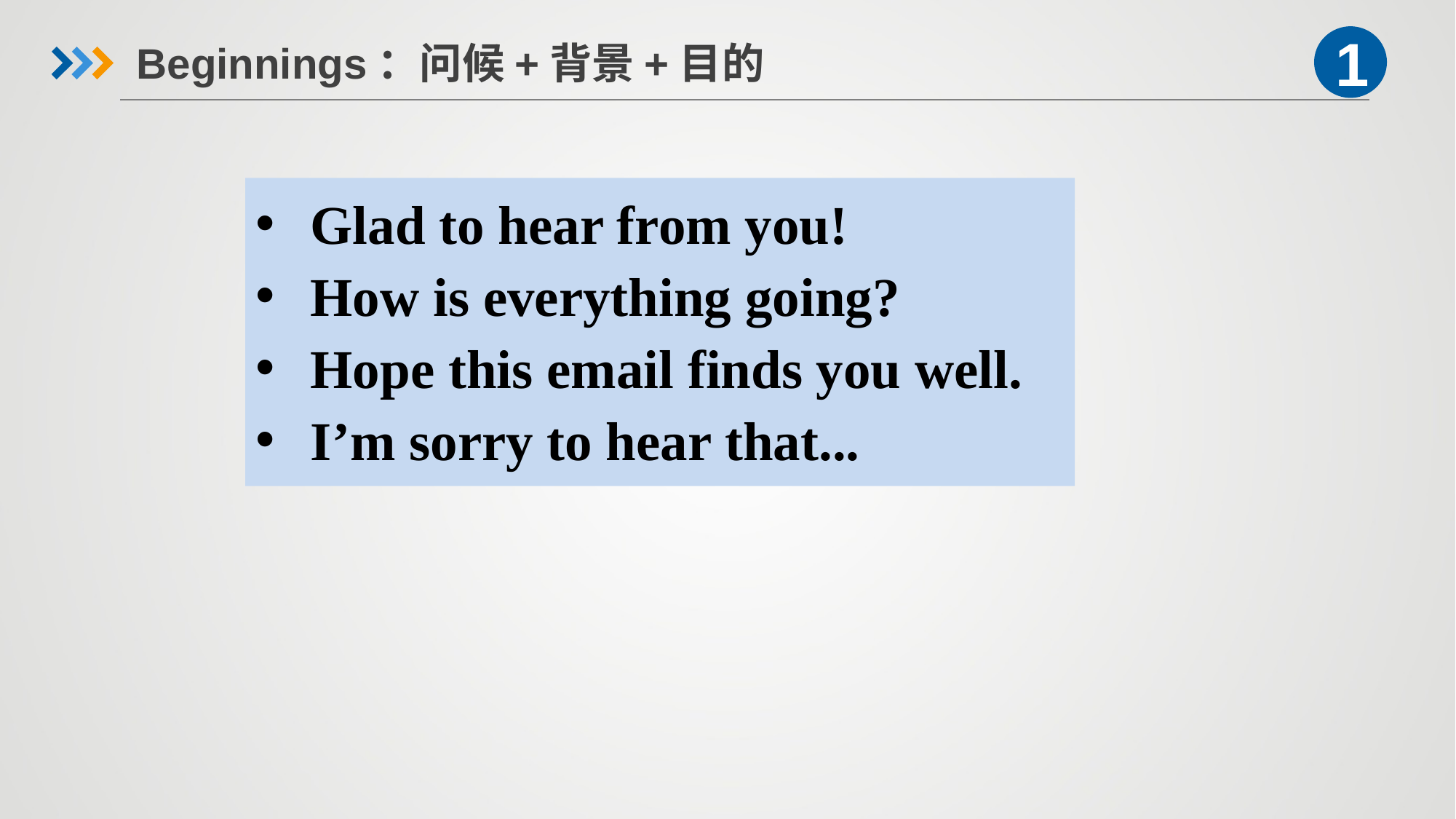

1
Beginnings：问候+背景+目的
Glad to hear from you!
How is everything going?
Hope this email finds you well.
I’m sorry to hear that...